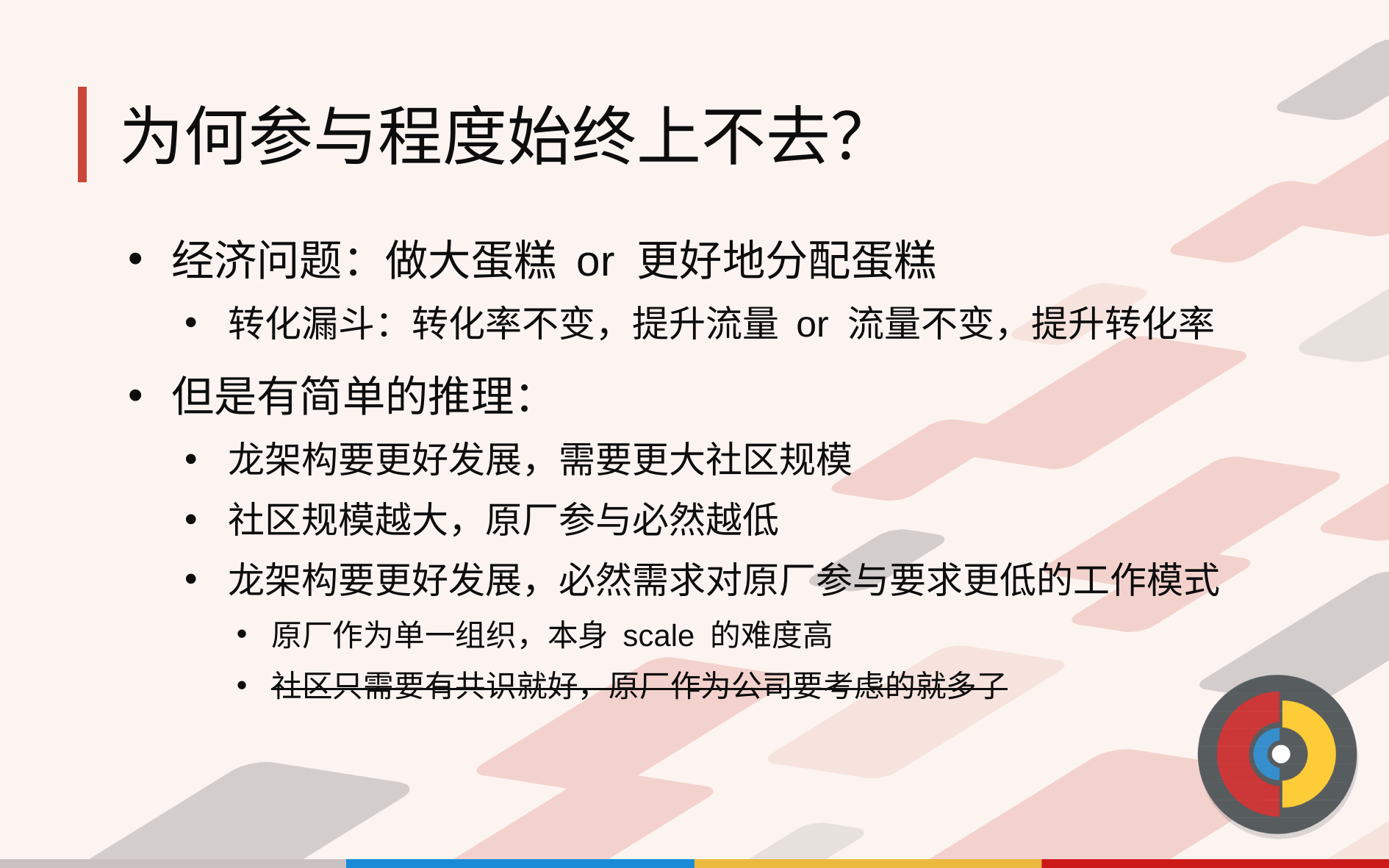

# 为何参与程度始终上不去？
经济问题：做大蛋糕 or 更好地分配蛋糕
转化漏斗：转化率不变，提升流量 or 流量不变，提升转化率
但是有简单的推理：
龙架构要更好发展，需要更大社区规模
社区规模越大，原厂参与必然越低
龙架构要更好发展，必然需求对原厂参与要求更低的工作模式
原厂作为单一组织，本身 scale 的难度高
社区只需要有共识就好，原厂作为公司要考虑的就多了